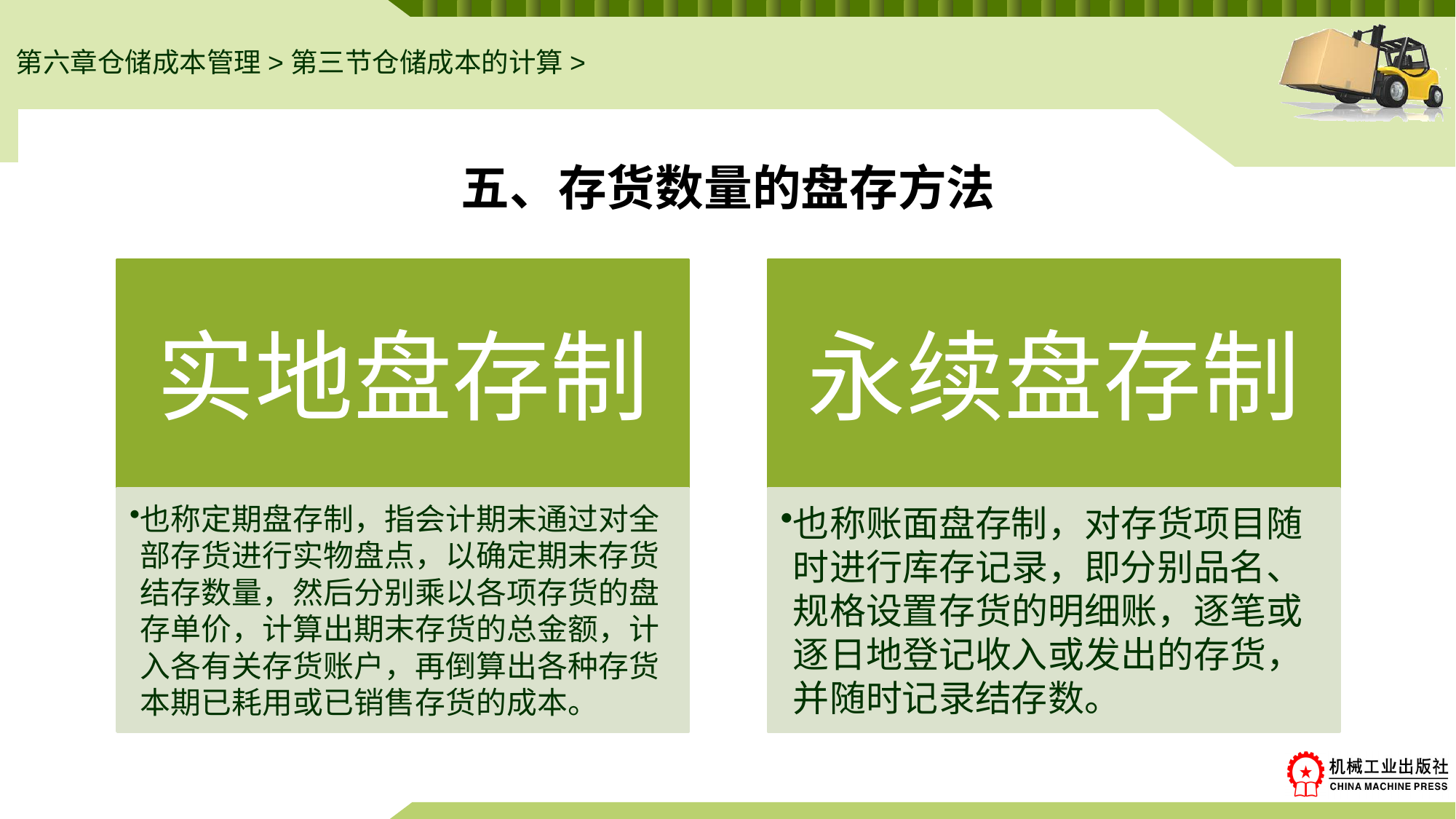

第六章仓储成本管理>第三节仓储成本的计算>
# 五、存货数量的盘存方法
实地盘存制
也称定期盘存制，指会计期末通过对全部存货进行实物盘点，以确定期末存货结存数量，然后分别乘以各项存货的盘存单价，计算出期末存货的总金额，计入各有关存货账户，再倒算出各种存货本期已耗用或已销售存货的成本。
永续盘存制
也称账面盘存制，对存货项目随时进行库存记录，即分别品名、规格设置存货的明细账，逐笔或逐日地登记收入或发出的存货，并随时记录结存数。